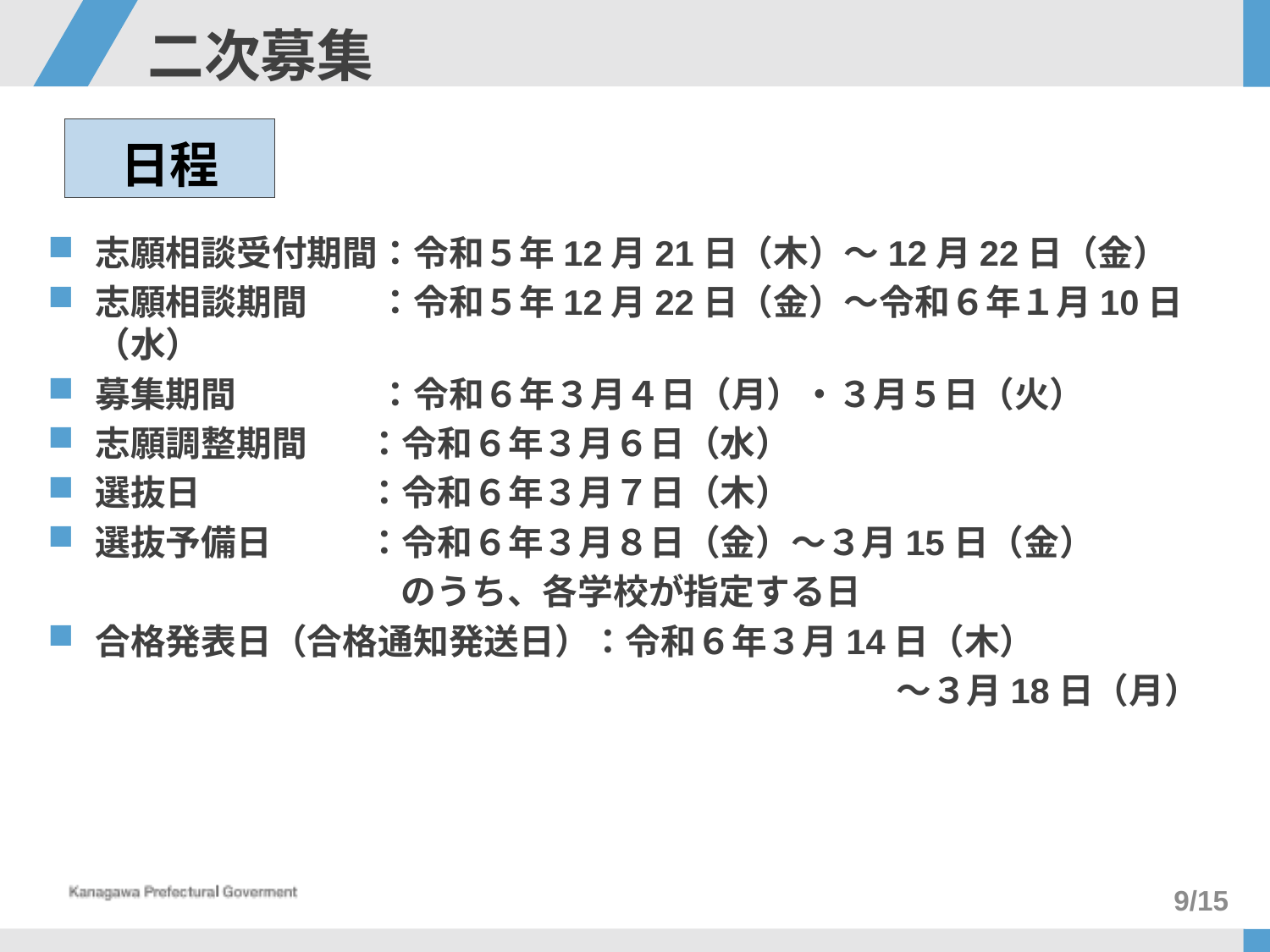

# 二次募集
日程
志願相談受付期間：令和５年12月21日（木）～12月22日（金）
志願相談期間　　：令和５年12月22日（金）～令和６年１月10日（水）
募集期間　　　　：令和６年３月４日（月）・３月５日（火）
志願調整期間 　  ：令和６年３月６日（水）
選抜日　　　　   ：令和６年３月７日（木）
選抜予備日　　   ：令和６年３月８日（金）～３月15日（金）
　　　　　　　　　　のうち、各学校が指定する日
合格発表日（合格通知発送日）：令和６年３月14日（木）
　　　　　　　　　　　　　　　　　　　　　　　　～３月18日（月）
9/15